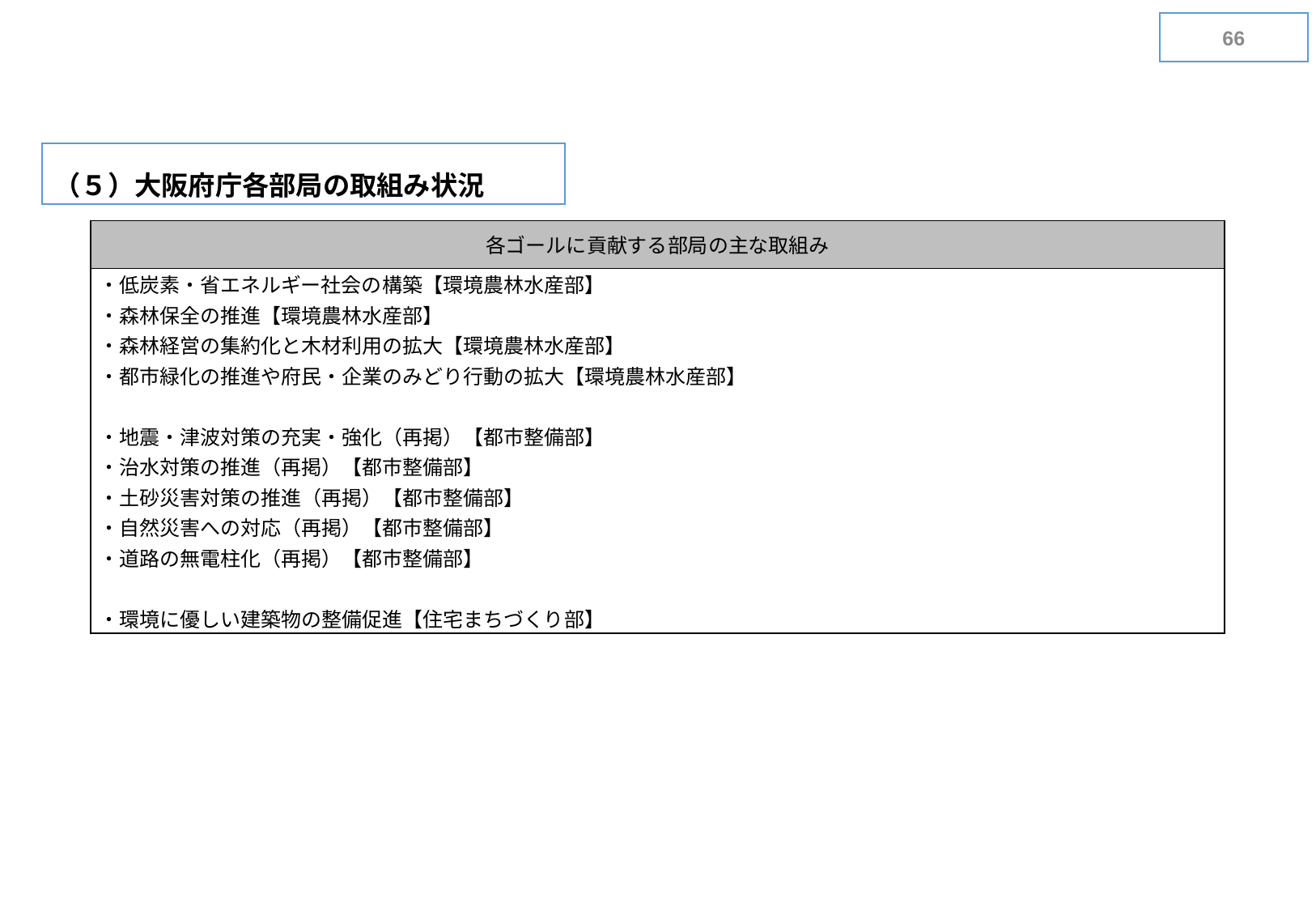

66
（５）大阪府庁各部局の取組み状況
| 各ゴールに貢献する部局の主な取組み |
| --- |
| ・低炭素・省エネルギー社会の構築【環境農林水産部】 ・森林保全の推進【環境農林水産部】 ・森林経営の集約化と木材利用の拡大【環境農林水産部】 ・都市緑化の推進や府民・企業のみどり行動の拡大【環境農林水産部】 ・地震・津波対策の充実・強化（再掲）【都市整備部】 ・治水対策の推進（再掲）【都市整備部】 ・土砂災害対策の推進（再掲）【都市整備部】 ・自然災害への対応（再掲）【都市整備部】 ・道路の無電柱化（再掲）【都市整備部】 ・環境に優しい建築物の整備促進【住宅まちづくり部】 |